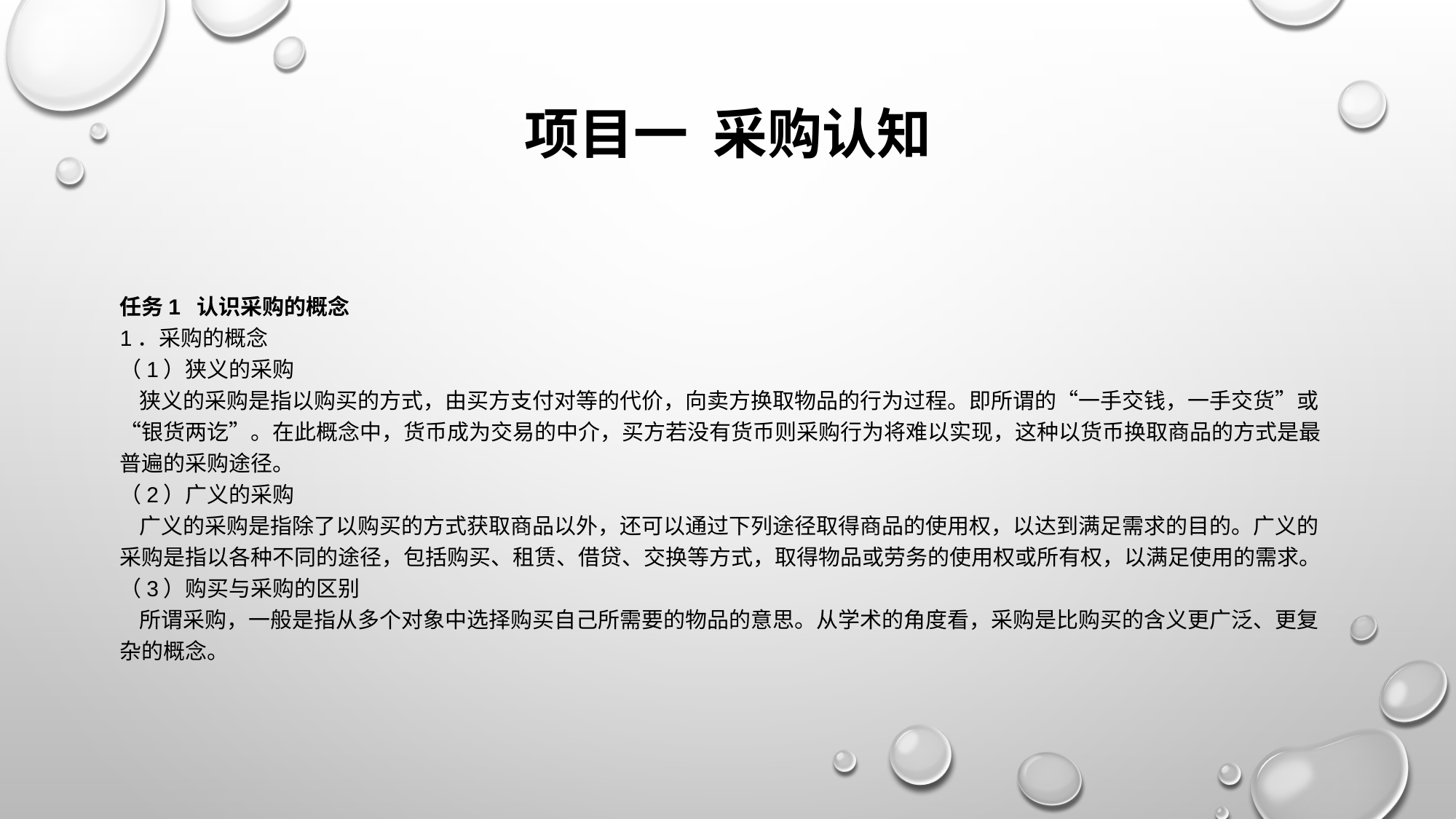

# 项目一  采购认知
任务1  认识采购的概念
1．采购的概念
（1）狭义的采购
   狭义的采购是指以购买的方式，由买方支付对等的代价，向卖方换取物品的行为过程。即所谓的“一手交钱，一手交货”或“银货两讫”。在此概念中，货币成为交易的中介，买方若没有货币则采购行为将难以实现，这种以货币换取商品的方式是最普遍的采购途径。
（2）广义的采购
   广义的采购是指除了以购买的方式获取商品以外，还可以通过下列途径取得商品的使用权，以达到满足需求的目的。广义的采购是指以各种不同的途径，包括购买、租赁、借贷、交换等方式，取得物品或劳务的使用权或所有权，以满足使用的需求。
（3）购买与采购的区别
   所谓采购，一般是指从多个对象中选择购买自己所需要的物品的意思。从学术的角度看，采购是比购买的含义更广泛、更复杂的概念。